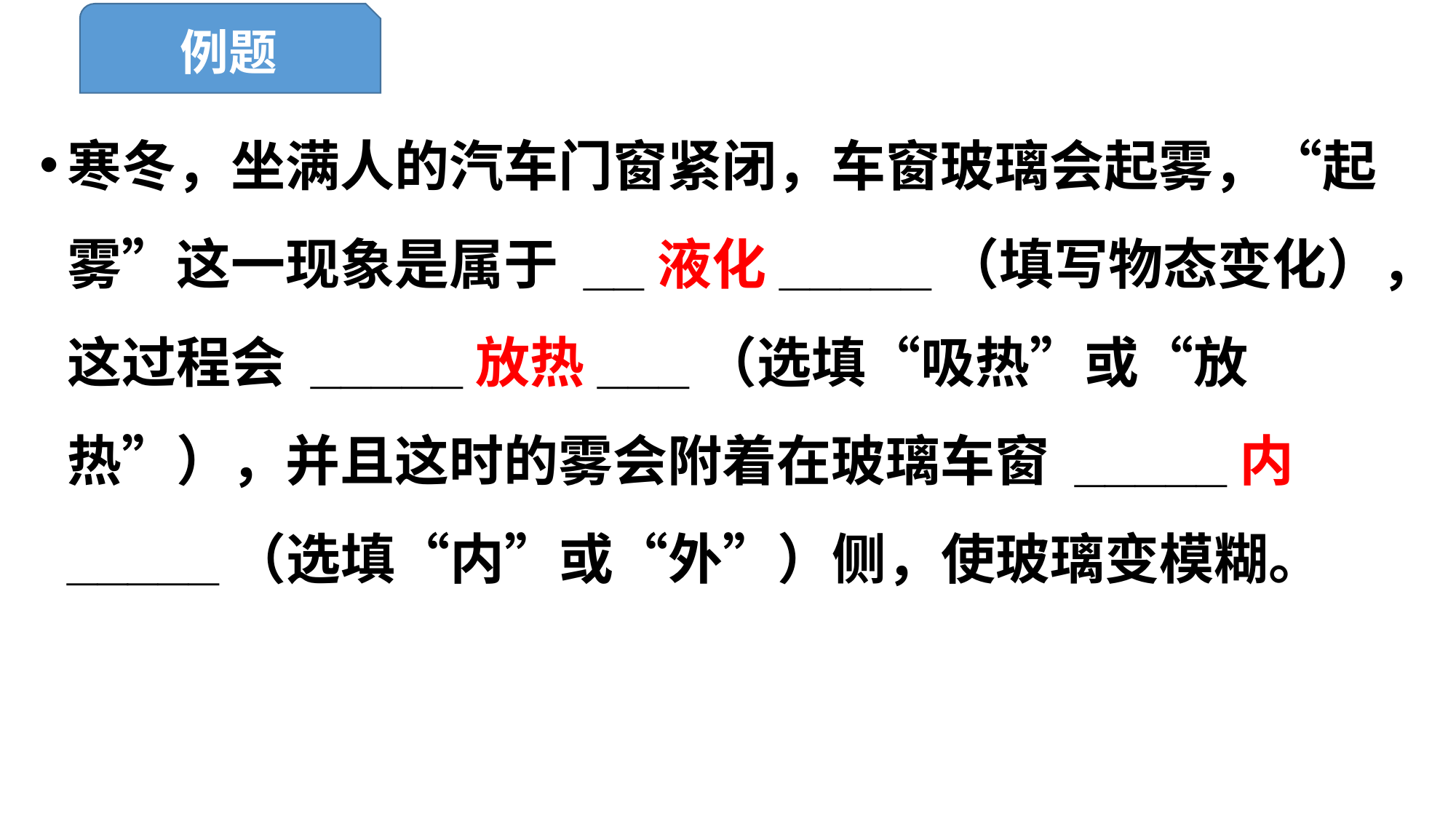

例题
# 寒冬，坐满人的汽车门窗紧闭，车窗玻璃会起雾，“起雾”这一现象是属于 __液化_____（填写物态变化），这过程会 _____放热___（选填“吸热”或“放热”），并且这时的雾会附着在玻璃车窗 _____内_____（选填“内”或“外”）侧，使玻璃变模糊。